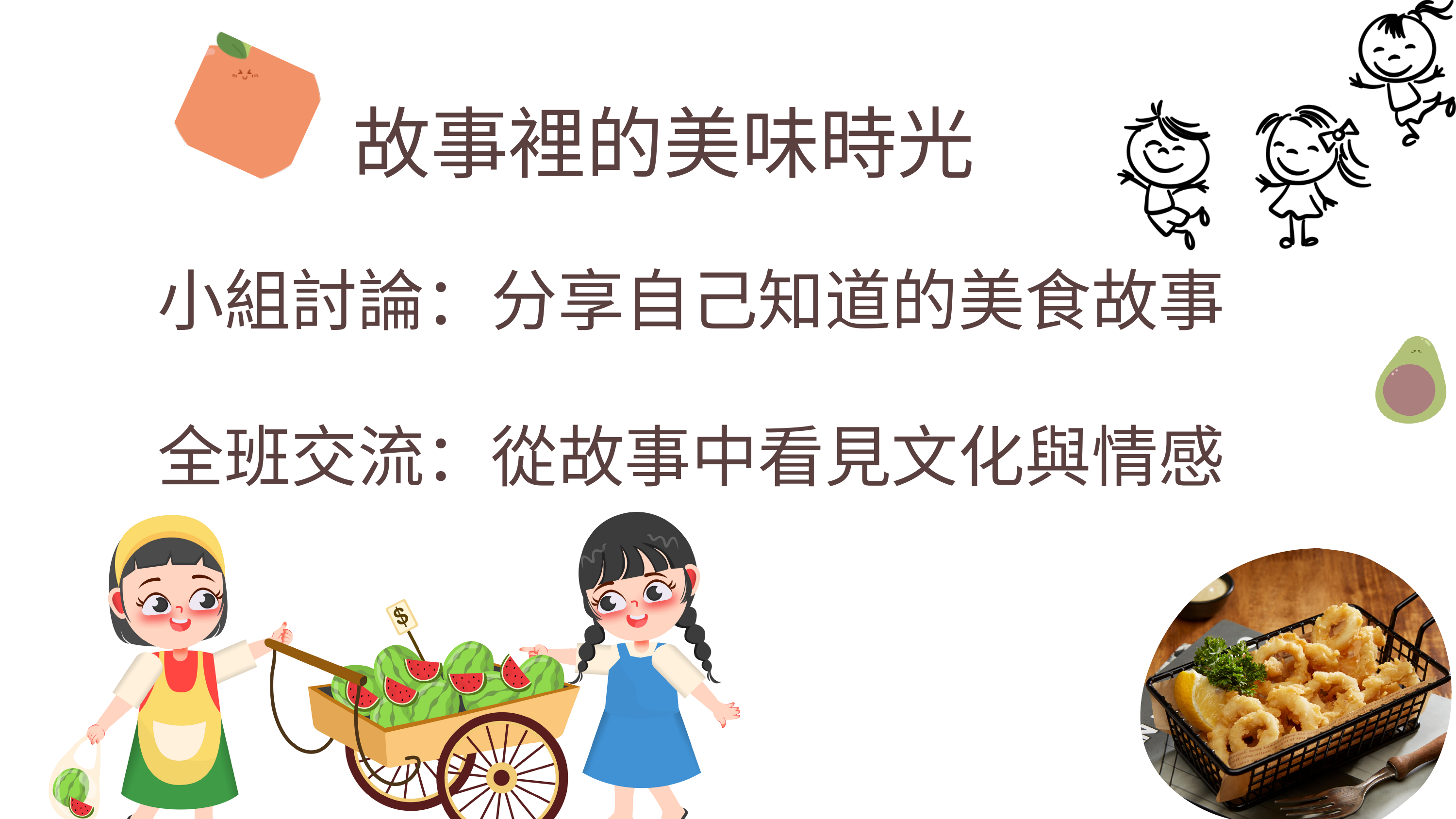

故事裡的美味時光
小組討論：分享自己知道的美食故事
全班交流：從故事中看見文化與情感